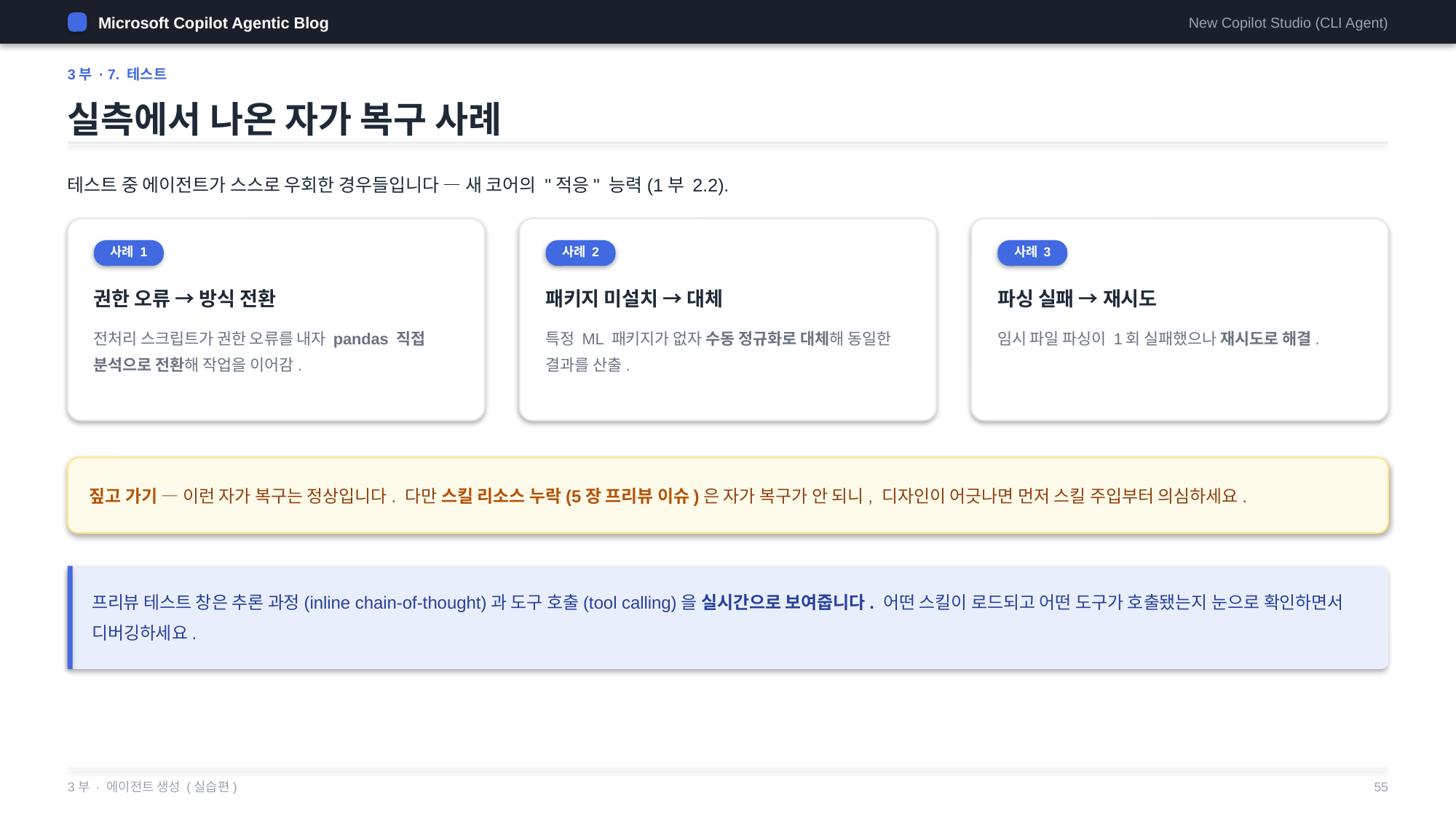

Microsoft Copilot Agentic Blog
New Copilot Studio (CLI Agent)

3부 · 7. 테스트
실측에서 나온 자가 복구 사례

테스트 중 에이전트가 스스로 우회한 경우들입니다 — 새 코어의 "적응" 능력(1부 2.2).

사례 1
사례 2
사례 3
권한 오류 → 방식 전환
패키지 미설치 → 대체
파싱 실패 → 재시도
전처리 스크립트가 권한 오류를 내자 pandas 직접 분석으로 전환해 작업을 이어감.
특정 ML 패키지가 없자 수동 정규화로 대체해 동일한 결과를 산출.
임시 파일 파싱이 1회 실패했으나 재시도로 해결.

짚고 가기 — 이런 자가 복구는 정상입니다. 다만 스킬 리소스 누락(5장 프리뷰 이슈)은 자가 복구가 안 되니, 디자인이 어긋나면 먼저 스킬 주입부터 의심하세요.

프리뷰 테스트 창은 추론 과정(inline chain-of-thought)과 도구 호출(tool calling)을 실시간으로 보여줍니다. 어떤 스킬이 로드되고 어떤 도구가 호출됐는지 눈으로 확인하면서 디버깅하세요.

3부 · 에이전트 생성 (실습편)
55